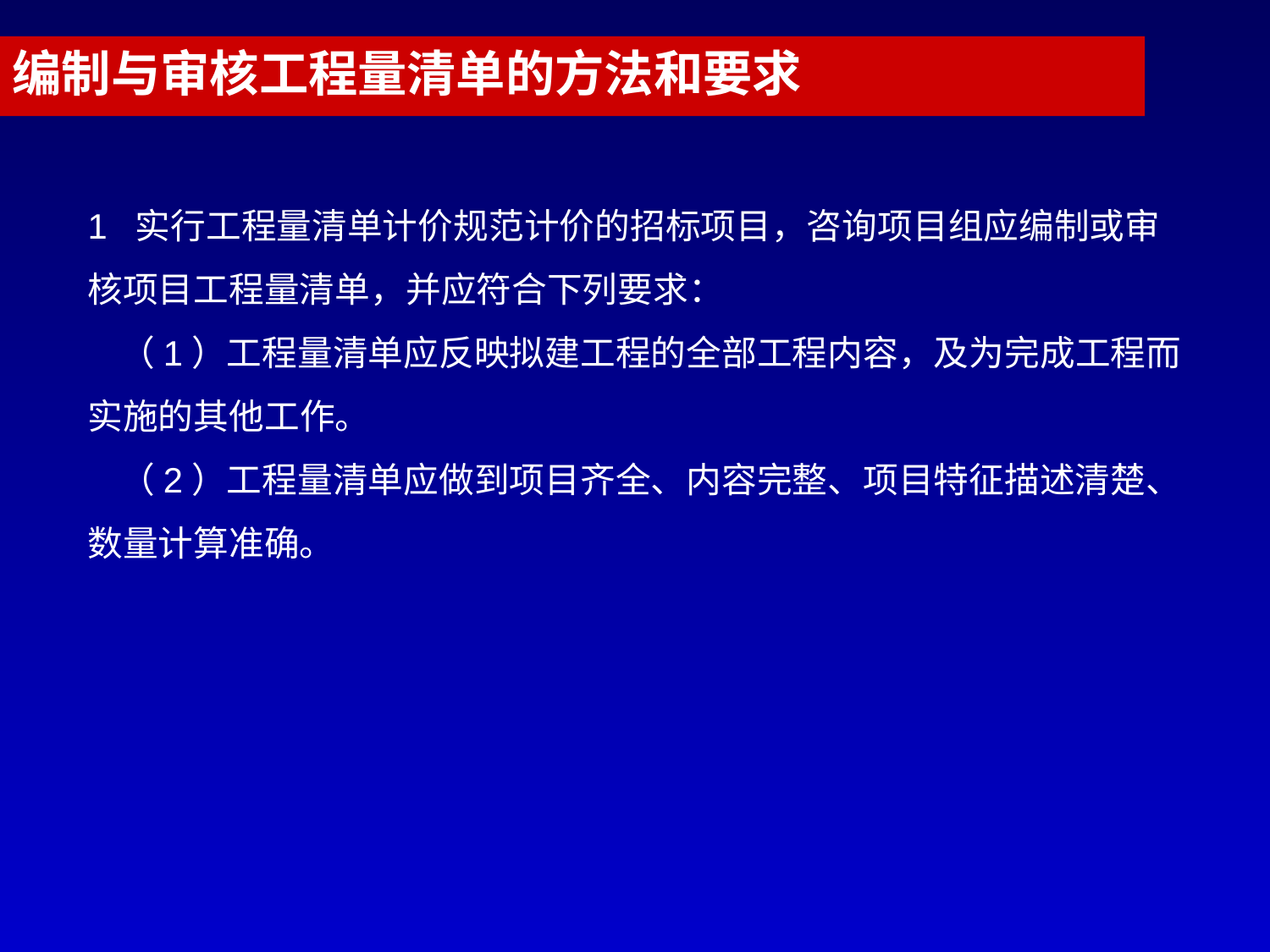

编制与审核工程量清单的方法和要求
1  实行工程量清单计价规范计价的招标项目，咨询项目组应编制或审核项目工程量清单，并应符合下列要求：
   （1）工程量清单应反映拟建工程的全部工程内容，及为完成工程而实施的其他工作。
   （2）工程量清单应做到项目齐全、内容完整、项目特征描述清楚、数量计算准确。
56